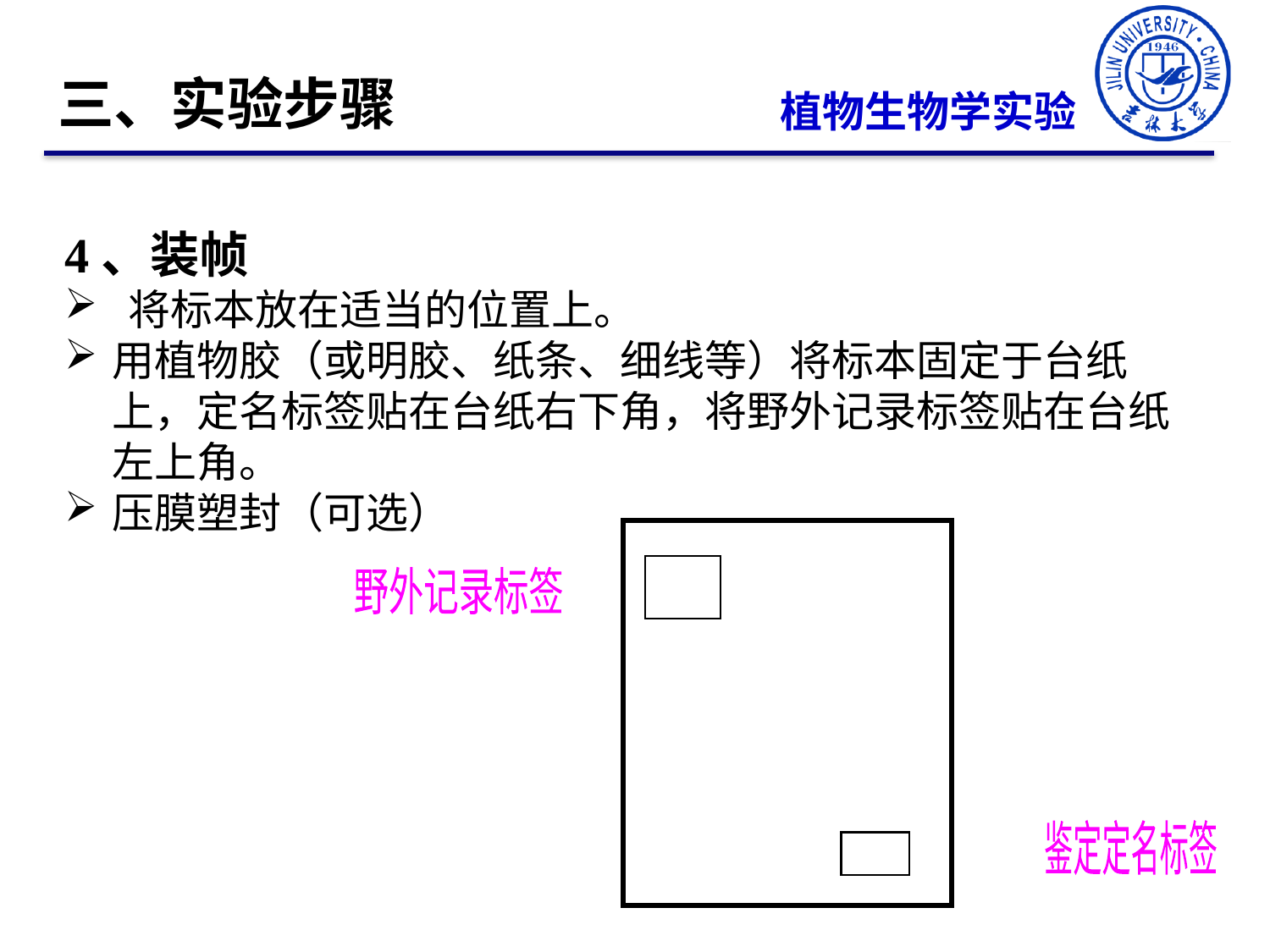

三、实验步骤
植物生物学实验
4、装帧
将标本放在适当的位置上。
用植物胶（或明胶、纸条、细线等）将标本固定于台纸上，定名标签贴在台纸右下角，将野外记录标签贴在台纸左上角。
压膜塑封（可选）

野外记录标签
鉴定定名标签